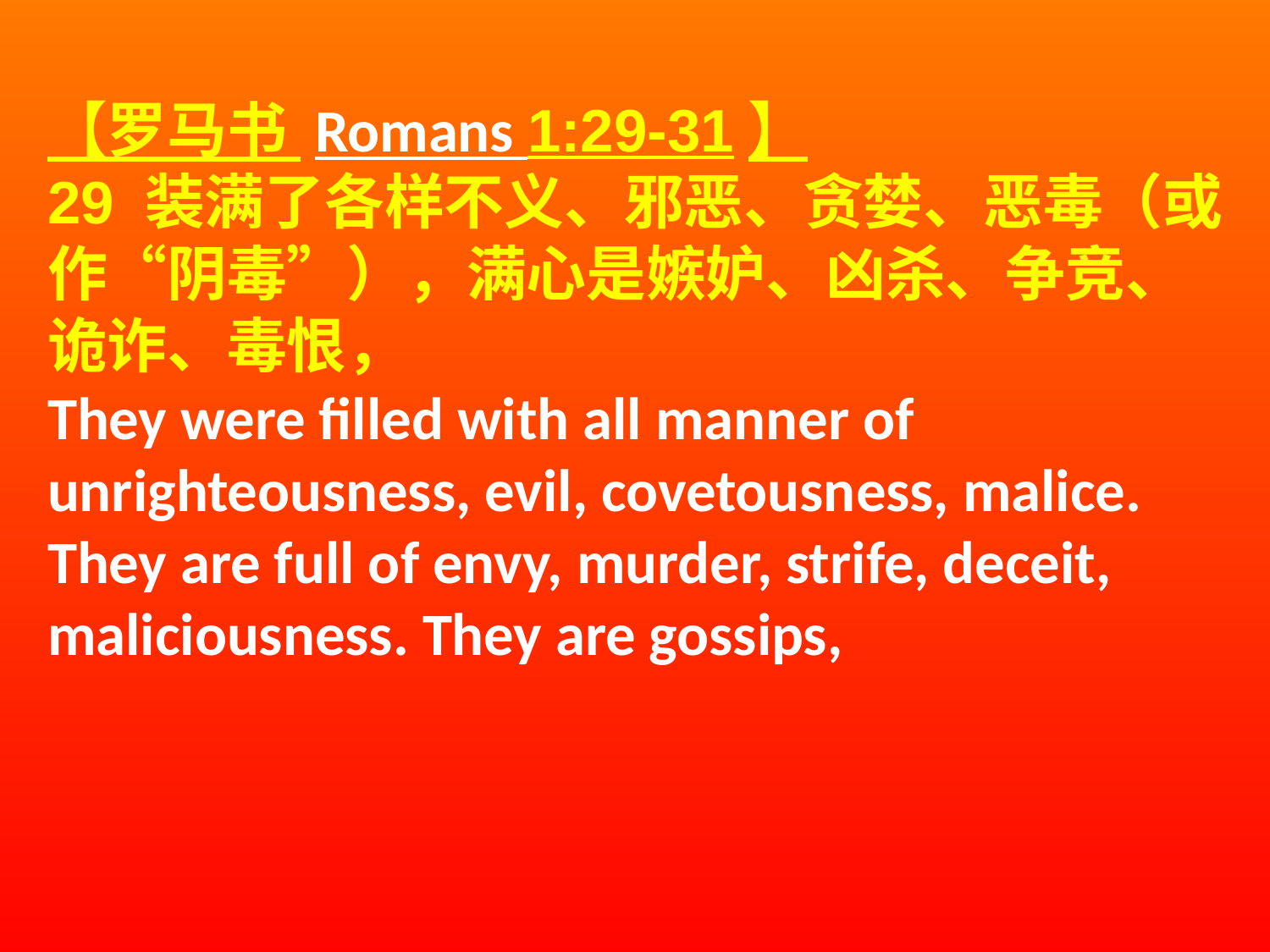

【罗马书 Romans 1:29-31】
29 装满了各样不义、邪恶、贪婪、恶毒（或作“阴毒”），满心是嫉妒、凶杀、争竞、诡诈、毒恨，
They were filled with all manner of unrighteousness, evil, covetousness, malice. They are full of envy, murder, strife, deceit, maliciousness. They are gossips,